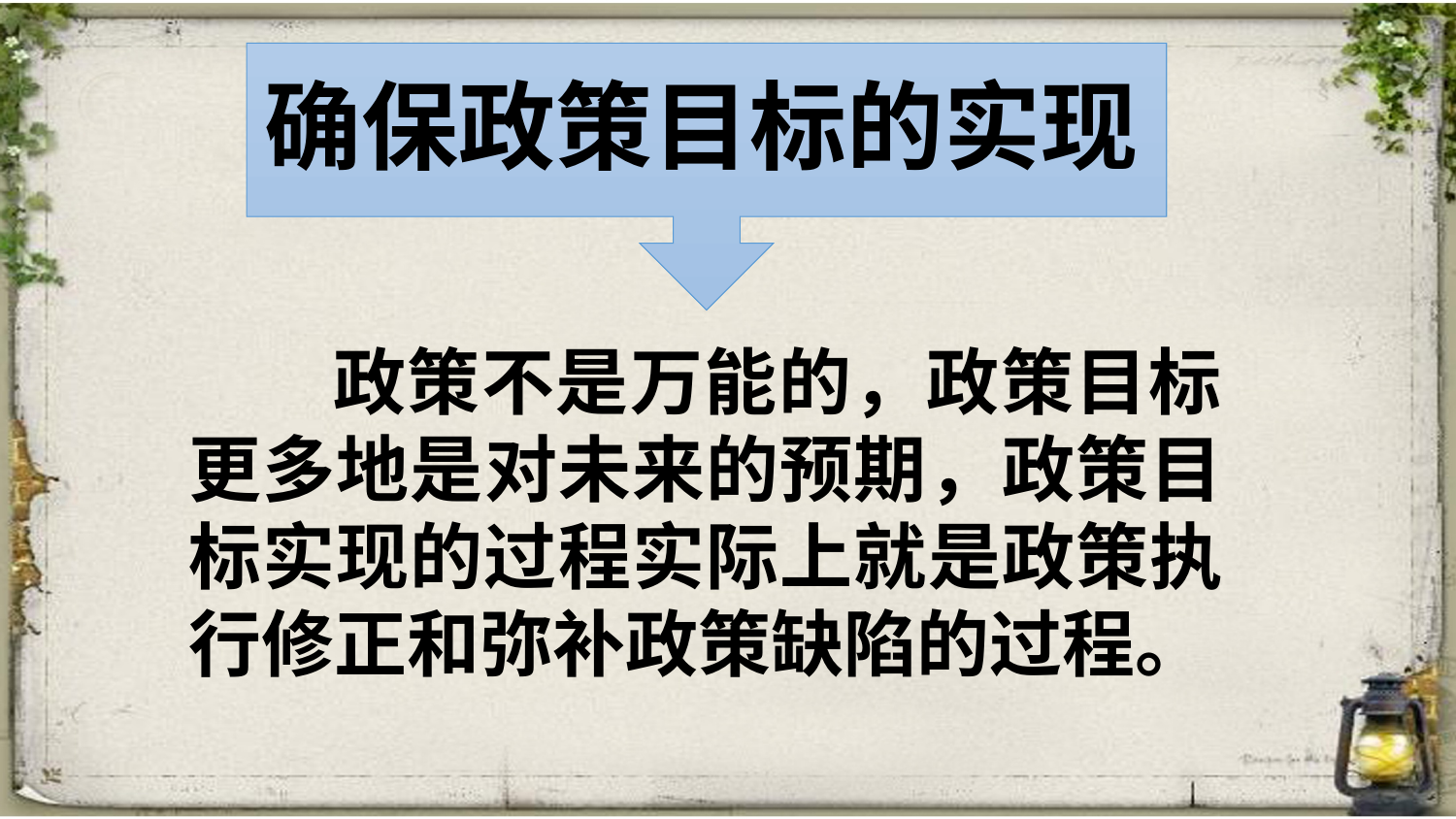

确保政策目标的实现

        政策不是万能的，政策目标更多地是对未来的预期，政策目标实现的过程实际上就是政策执行修正和弥补政策缺陷的过程。